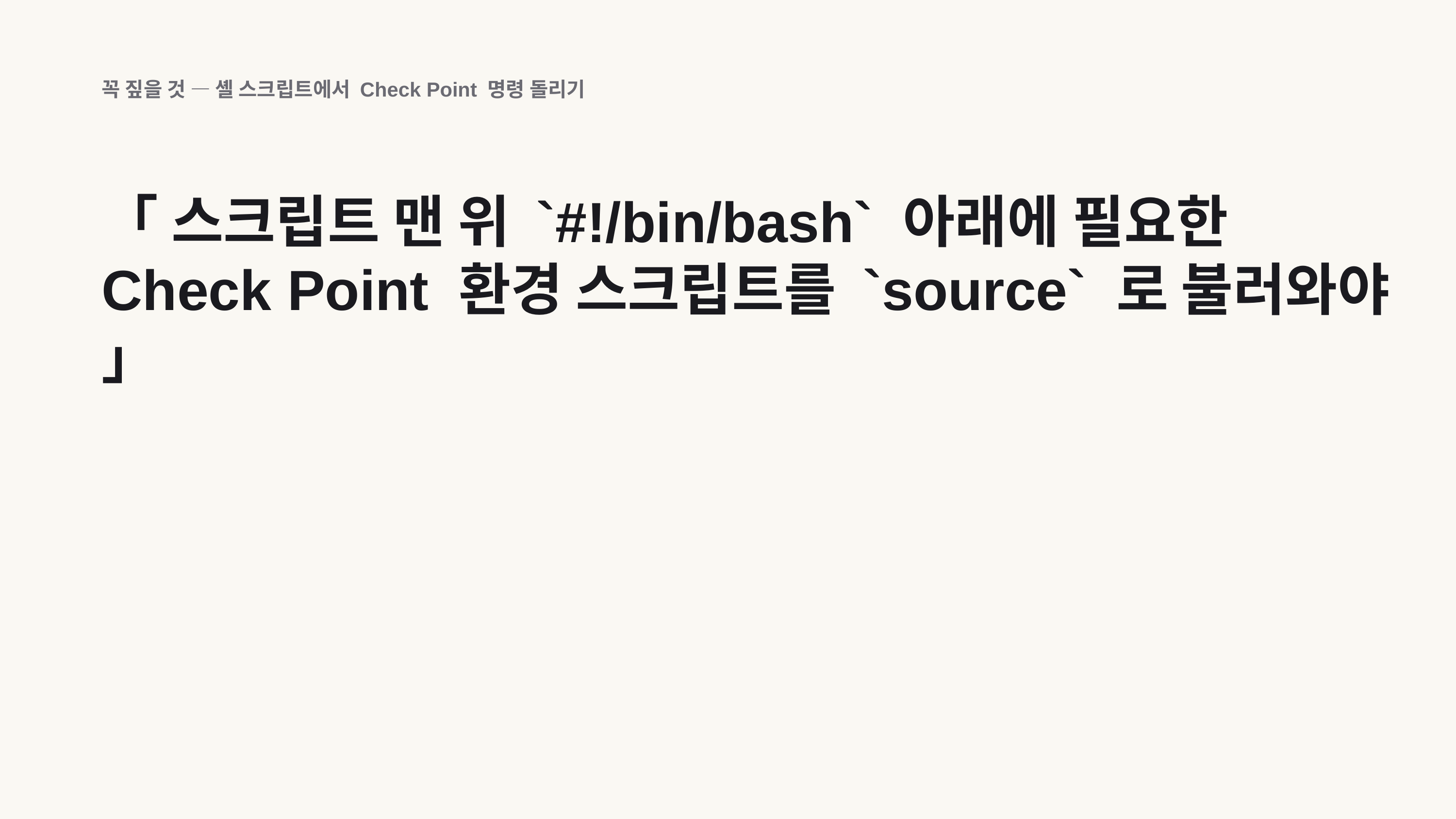

꼭 짚을 것 — 셸 스크립트에서 Check Point 명령 돌리기
「 스크립트 맨 위 `#!/bin/bash` 아래에 필요한 Check Point 환경 스크립트를 `source` 로 불러와야 」